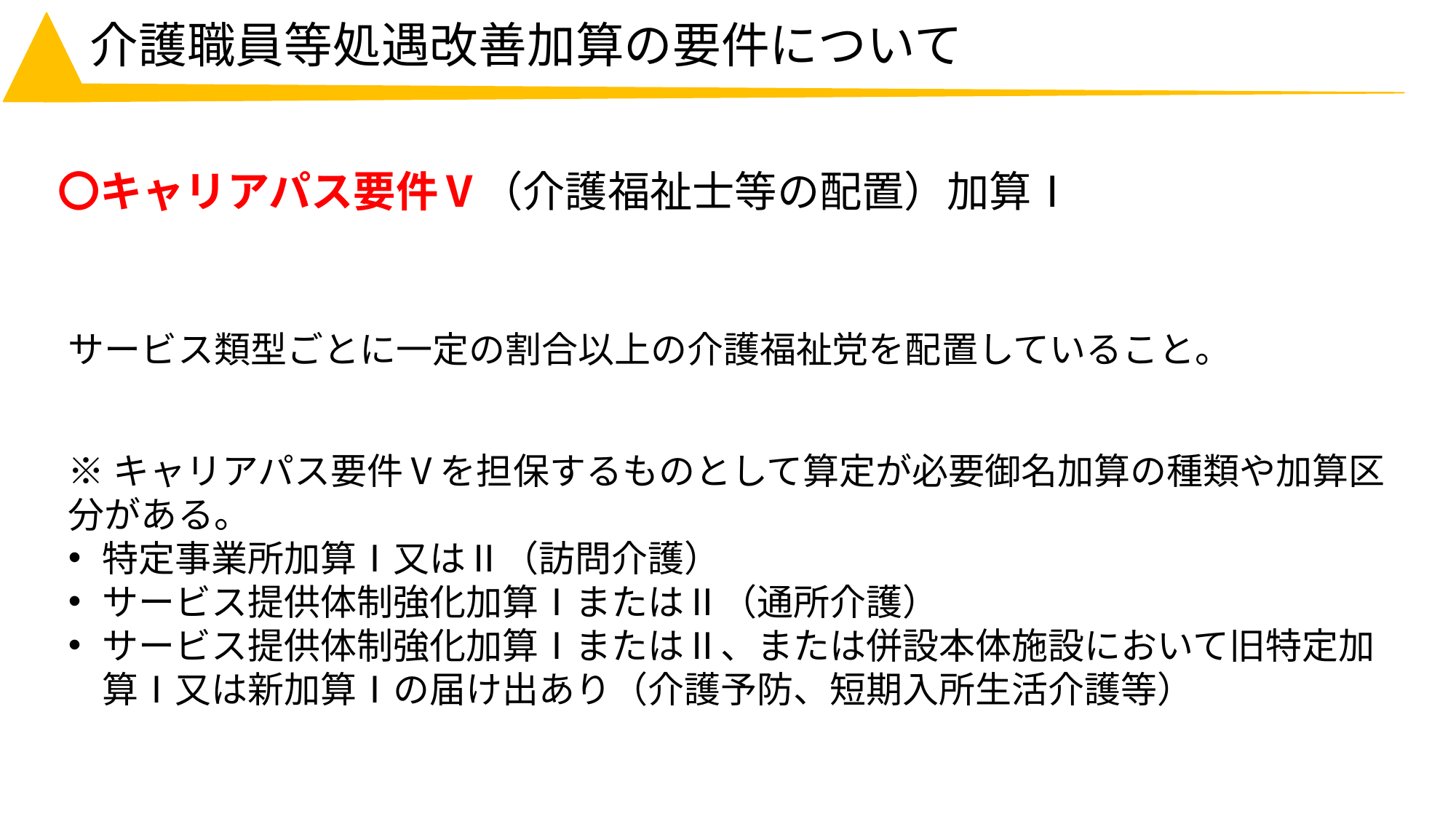

# 介護職員等処遇改善加算の要件について
〇キャリアパス要件Ⅴ（介護福祉士等の配置）加算Ⅰ
サービス類型ごとに一定の割合以上の介護福祉党を配置していること。
※キャリアパス要件Ⅴを担保するものとして算定が必要御名加算の種類や加算区分がある。
特定事業所加算Ⅰ又はⅡ（訪問介護）
サービス提供体制強化加算ⅠまたはⅡ（通所介護）
サービス提供体制強化加算ⅠまたはⅡ、または併設本体施設において旧特定加算Ⅰ又は新加算Ⅰの届け出あり（介護予防、短期入所生活介護等）